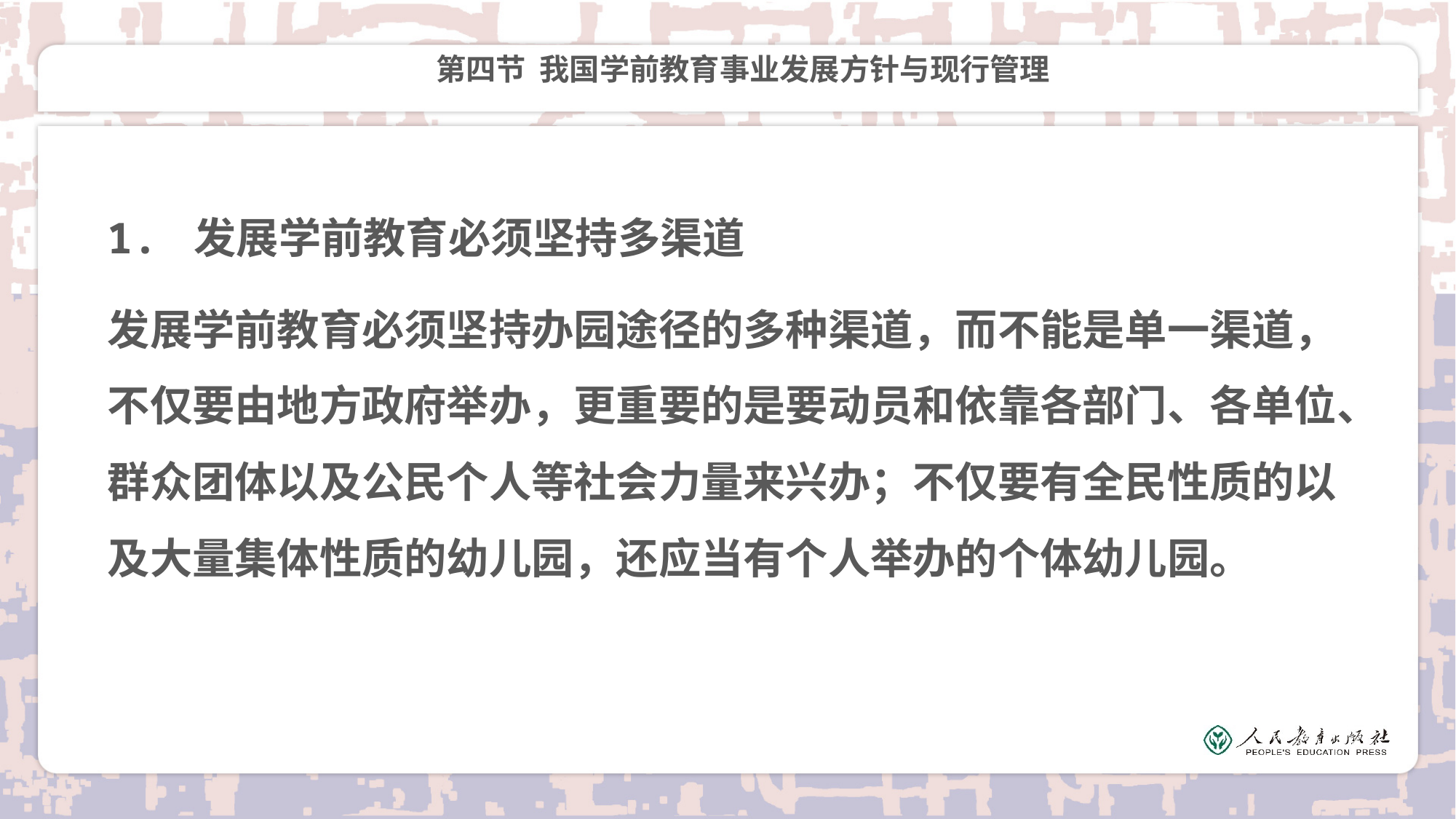

# 第四节  我国学前教育事业发展方针与现行管理
1. 发展学前教育必须坚持多渠道
发展学前教育必须坚持办园途径的多种渠道，而不能是单一渠道，不仅要由地方政府举办，更重要的是要动员和依靠各部门、各单位、群众团体以及公民个人等社会力量来兴办；不仅要有全民性质的以及大量集体性质的幼儿园，还应当有个人举办的个体幼儿园。